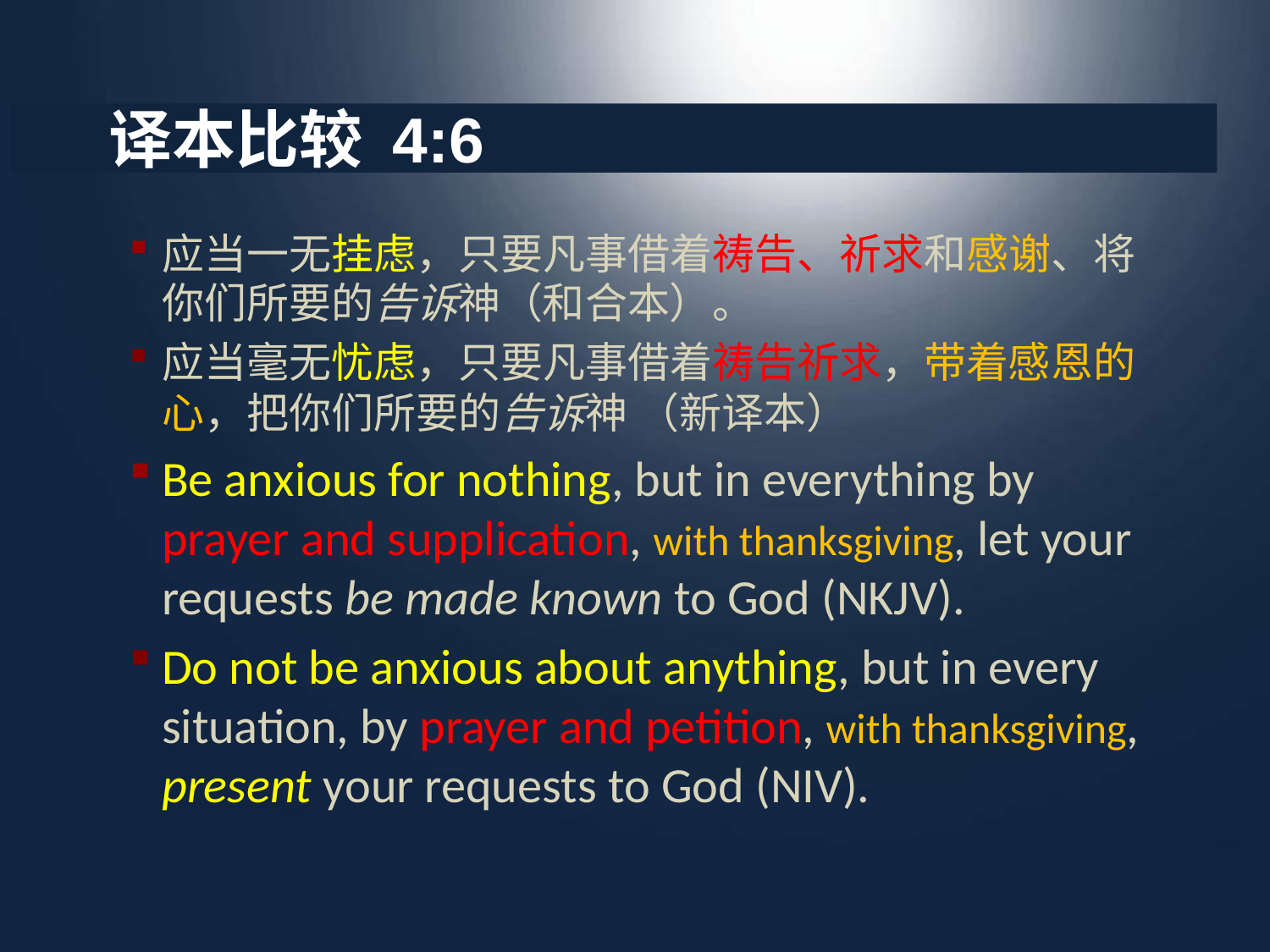

# 译本比较 4:6
应当一无挂虑，只要凡事借着祷告、祈求和感谢、将你们所要的告诉神（和合本）。
应当毫无忧虑，只要凡事借着祷告祈求，带着感恩的心，把你们所要的告诉神 （新译本）
Be anxious for nothing, but in everything by prayer and supplication, with thanksgiving, let your requests be made known to God (NKJV).
Do not be anxious about anything, but in every situation, by prayer and petition, with thanksgiving, present your requests to God (NIV).